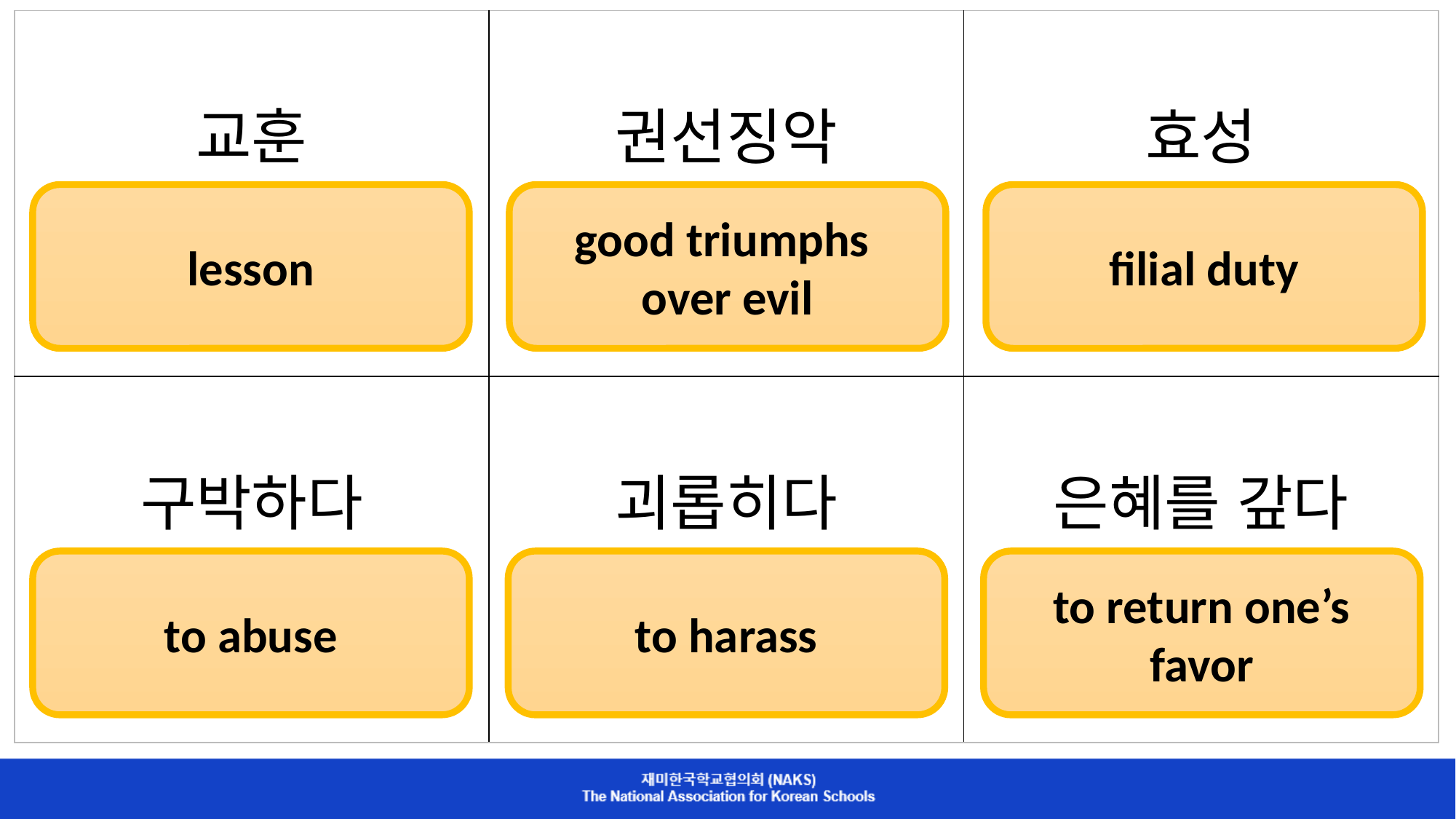

| 교훈 | 권선징악 | 효성 |
| --- | --- | --- |
| 구박하다 | 괴롭히다 | 은혜를 갚다 |
lesson
good triumphs
over evil
filial duty
to abuse
to harass
to return one’s favor